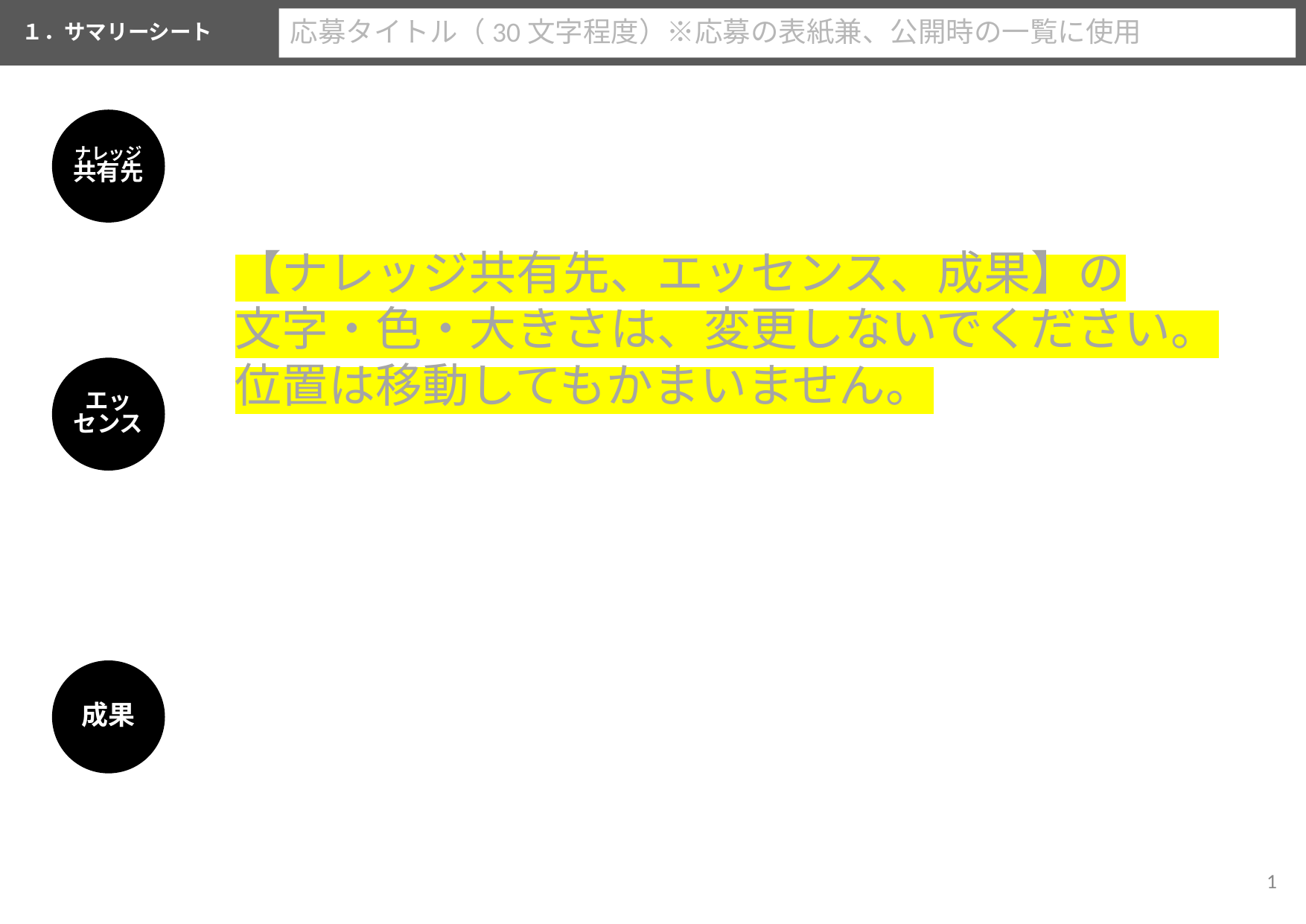

応募タイトル（30文字程度）※応募の表紙兼、公開時の一覧に使用
１．サマリーシート
ナレッジ
共有先
【ナレッジ共有先、エッセンス、成果】の
文字・色・大きさは、変更しないでください。
位置は移動してもかまいません。

エッ
センス
成果
1